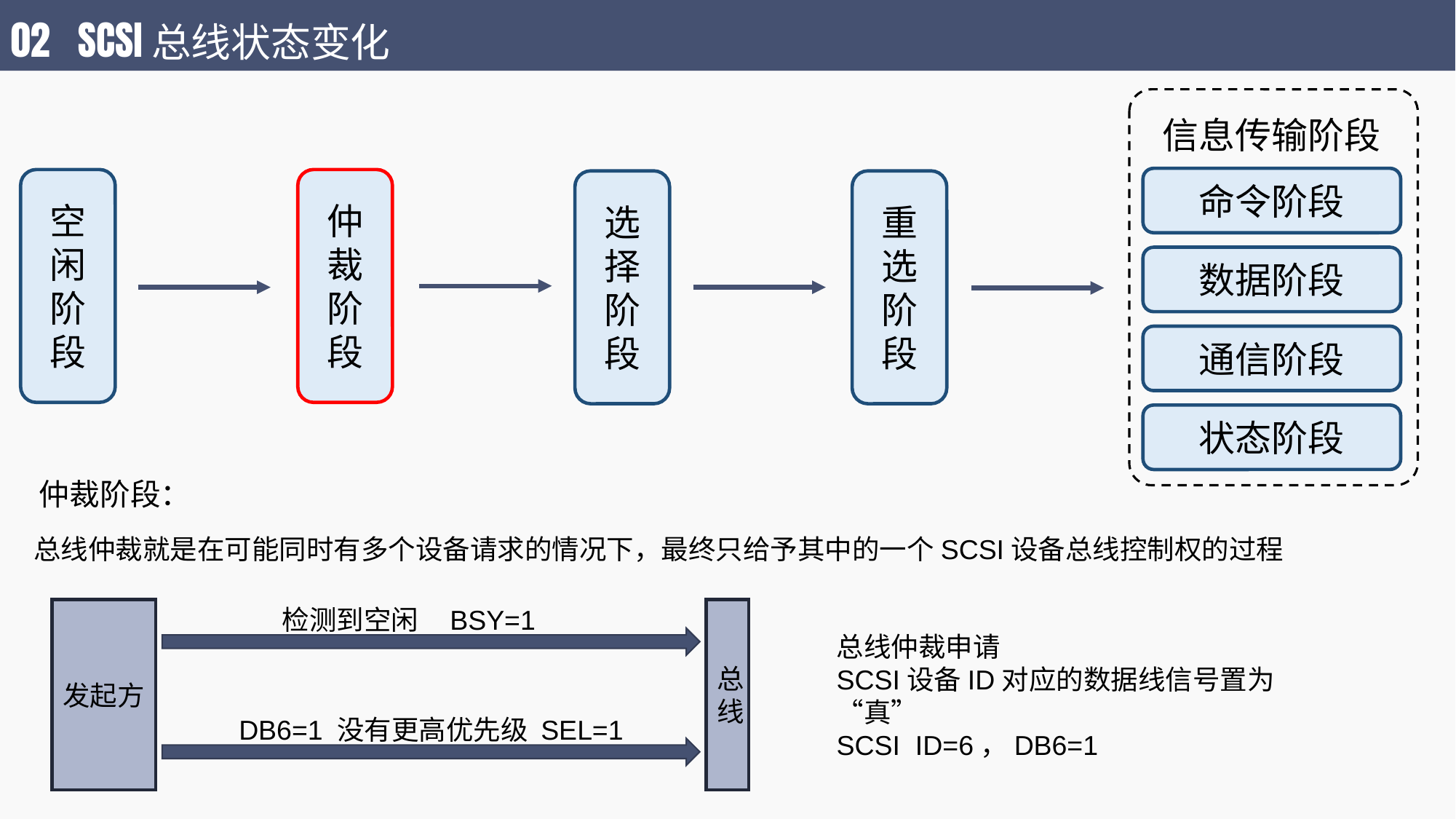

02   SCSI总线状态变化

信息传输阶段
命令阶段
数据阶段
通信阶段
状态阶段
空闲阶段
仲裁阶段
选择阶段
重选阶段
仲裁阶段：
总线仲裁就是在可能同时有多个设备请求的情况下，最终只给予其中的一个SCSI设备总线控制权的过程
检测到空闲    BSY=1
总线
发起方
总线仲裁申请
SCSI设备ID对应的数据线信号置为“真”
SCSI  ID=6，DB6=1

DB6=1 没有更高优先级 SEL=1